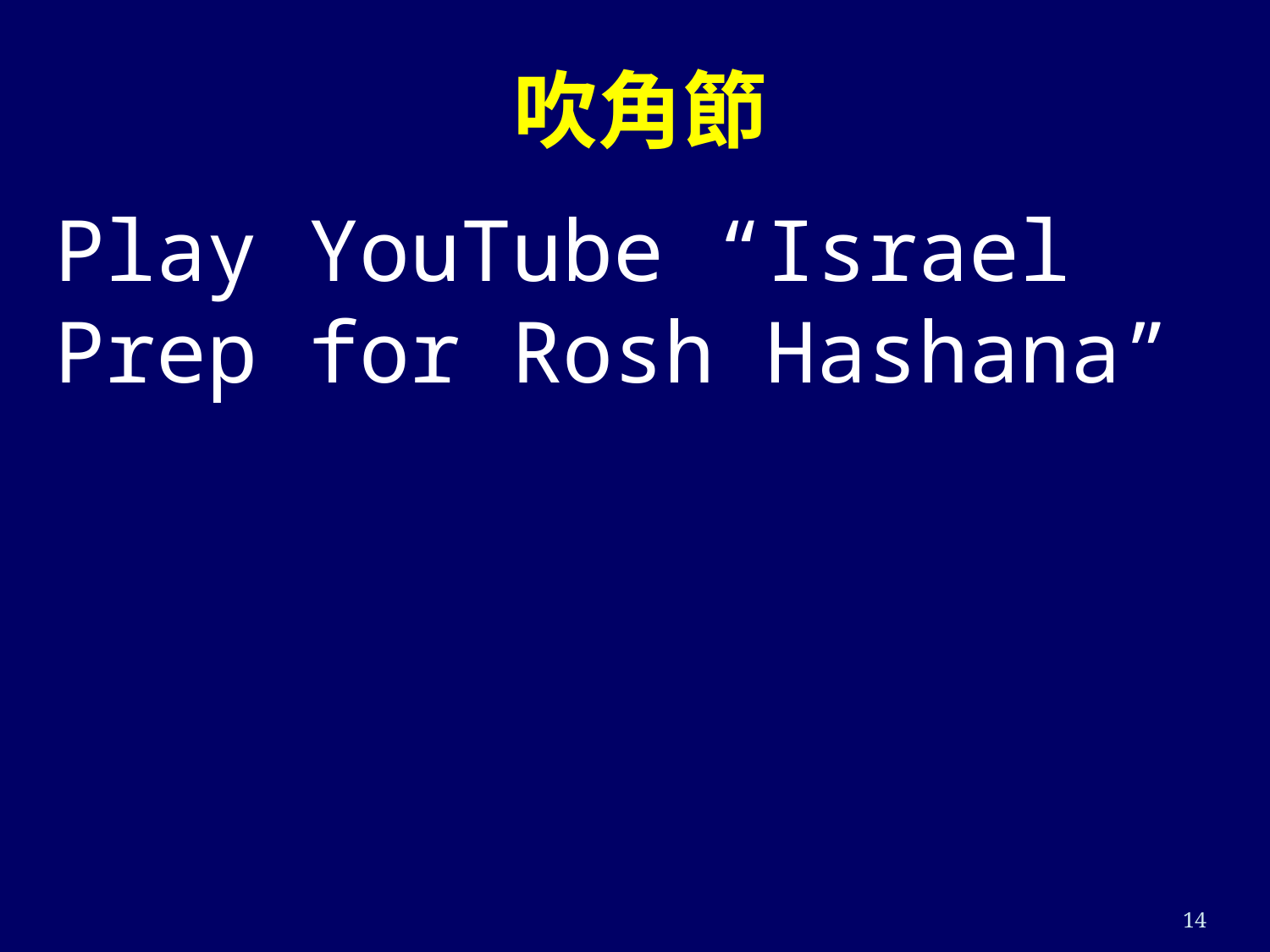

# 吹角節
Play YouTube “Israel Prep for Rosh Hashana”
14